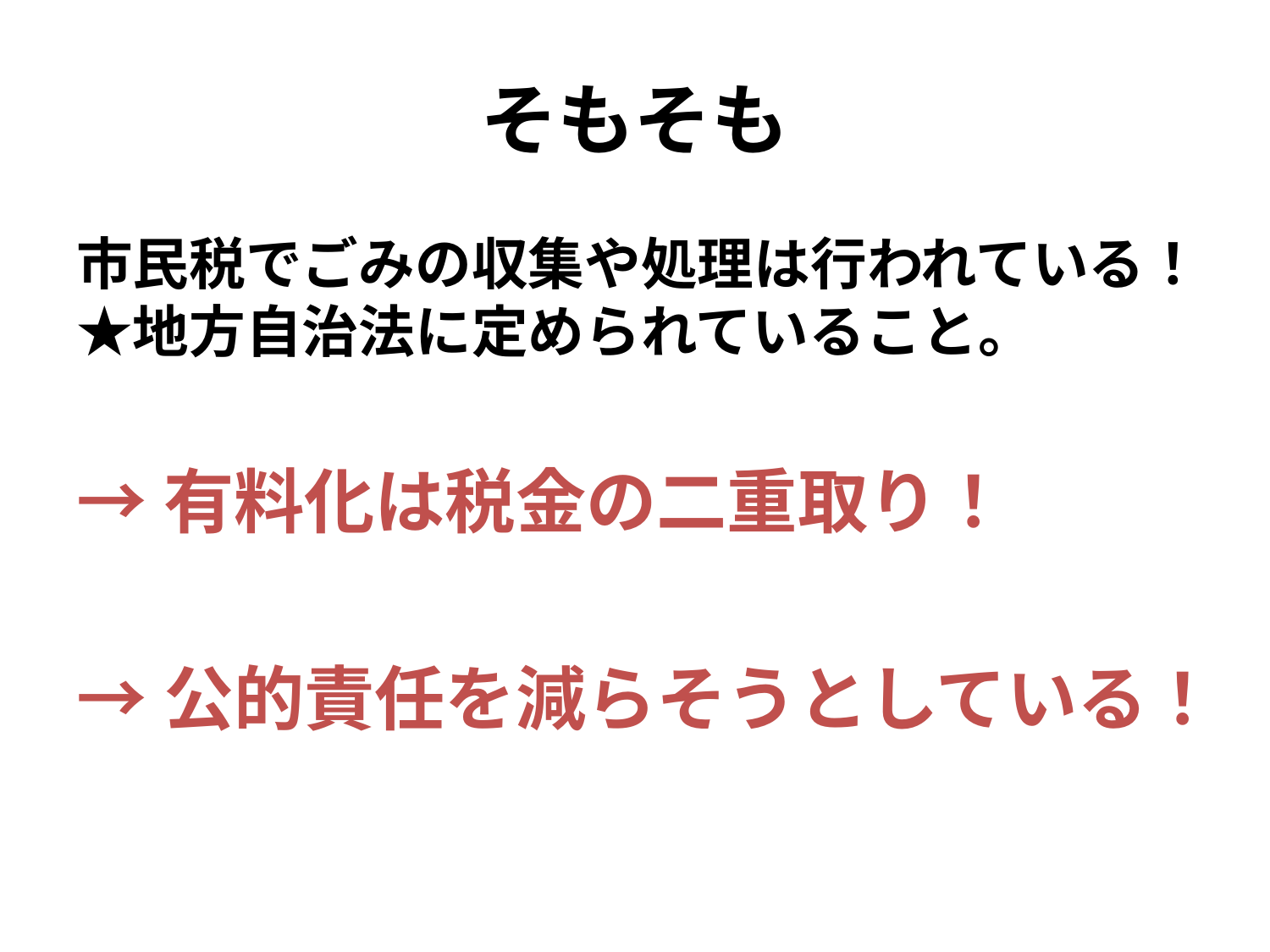

# そもそも
市民税でごみの収集や処理は行われている！★地方自治法に定められていること。

→有料化は税金の二重取り！

→公的責任を減らそうとしている！